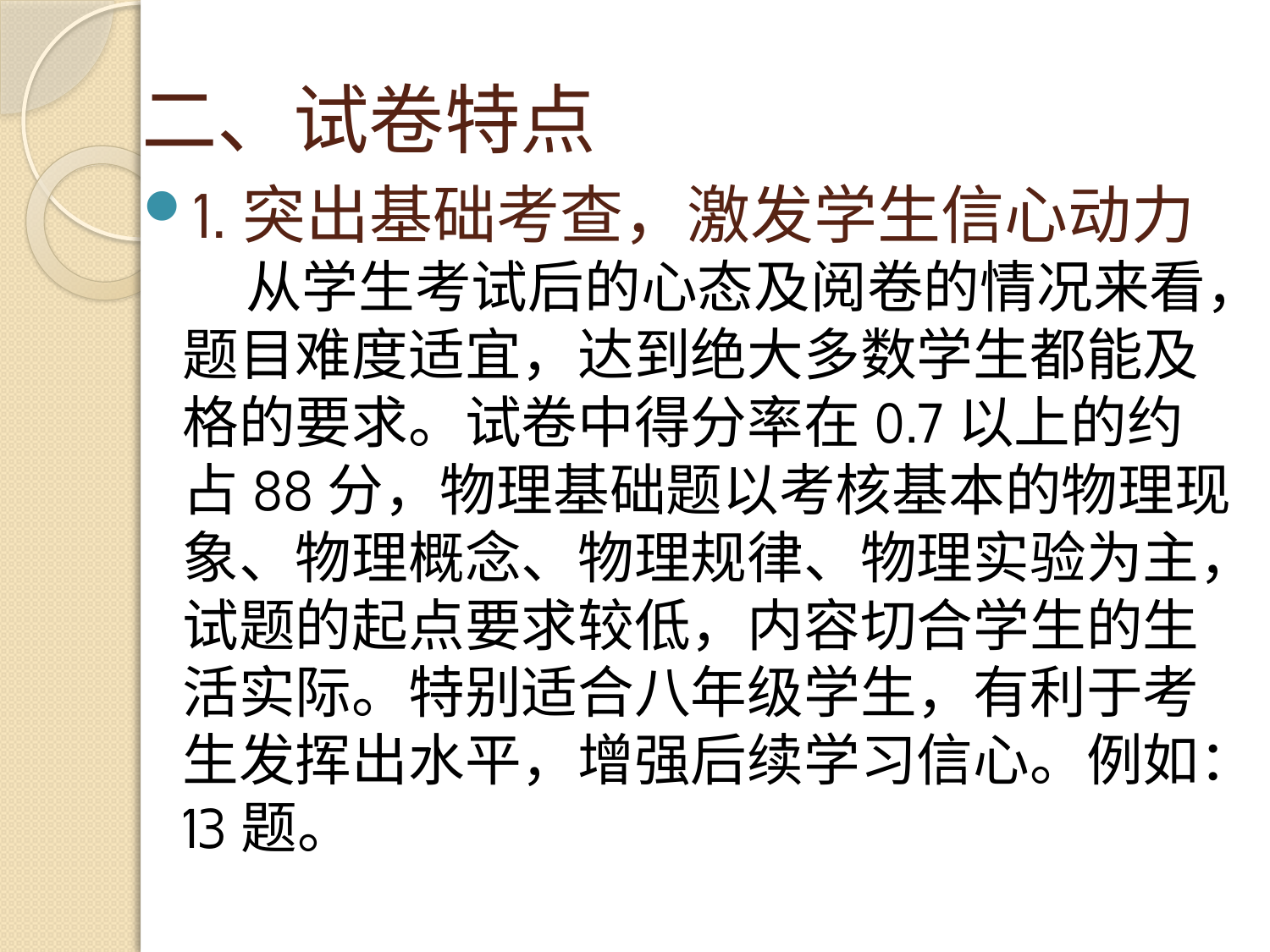

# 二、试卷特点
1.突出基础考查，激发学生信心动力
     从学生考试后的心态及阅卷的情况来看，题目难度适宜，达到绝大多数学生都能及格的要求。试卷中得分率在0.7以上的约占88分，物理基础题以考核基本的物理现象、物理概念、物理规律、物理实验为主，试题的起点要求较低，内容切合学生的生活实际。特别适合八年级学生，有利于考生发挥出水平，增强后续学习信心。例如：13题。